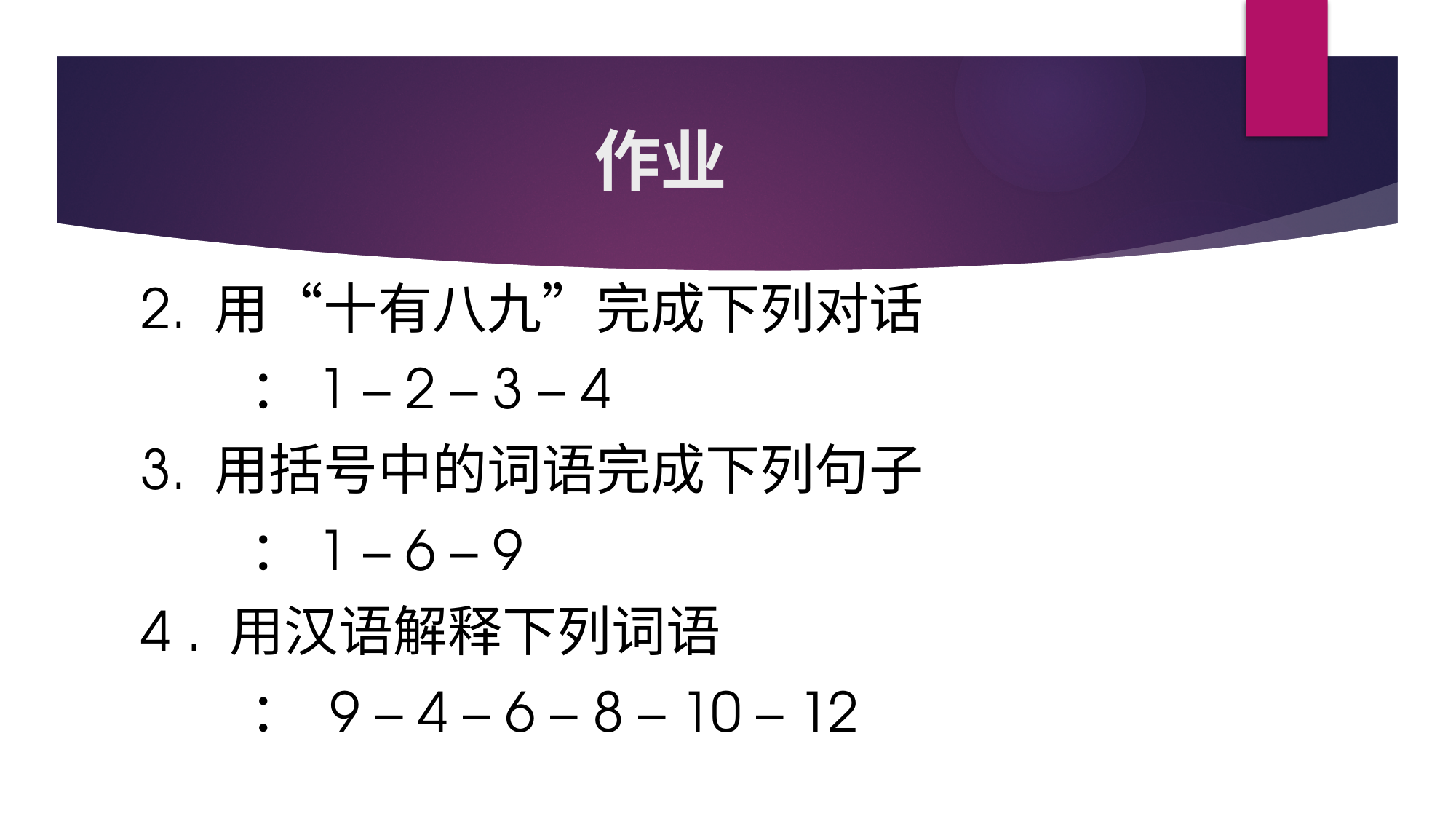

# 作业
2. 用“十有八九”完成下列对话
	：1 – 2 – 3 – 4
3. 用括号中的词语完成下列句子
	：1 – 6 – 9
4 . 用汉语解释下列词语
	： 9 – 4 – 6 – 8 – 10 – 12